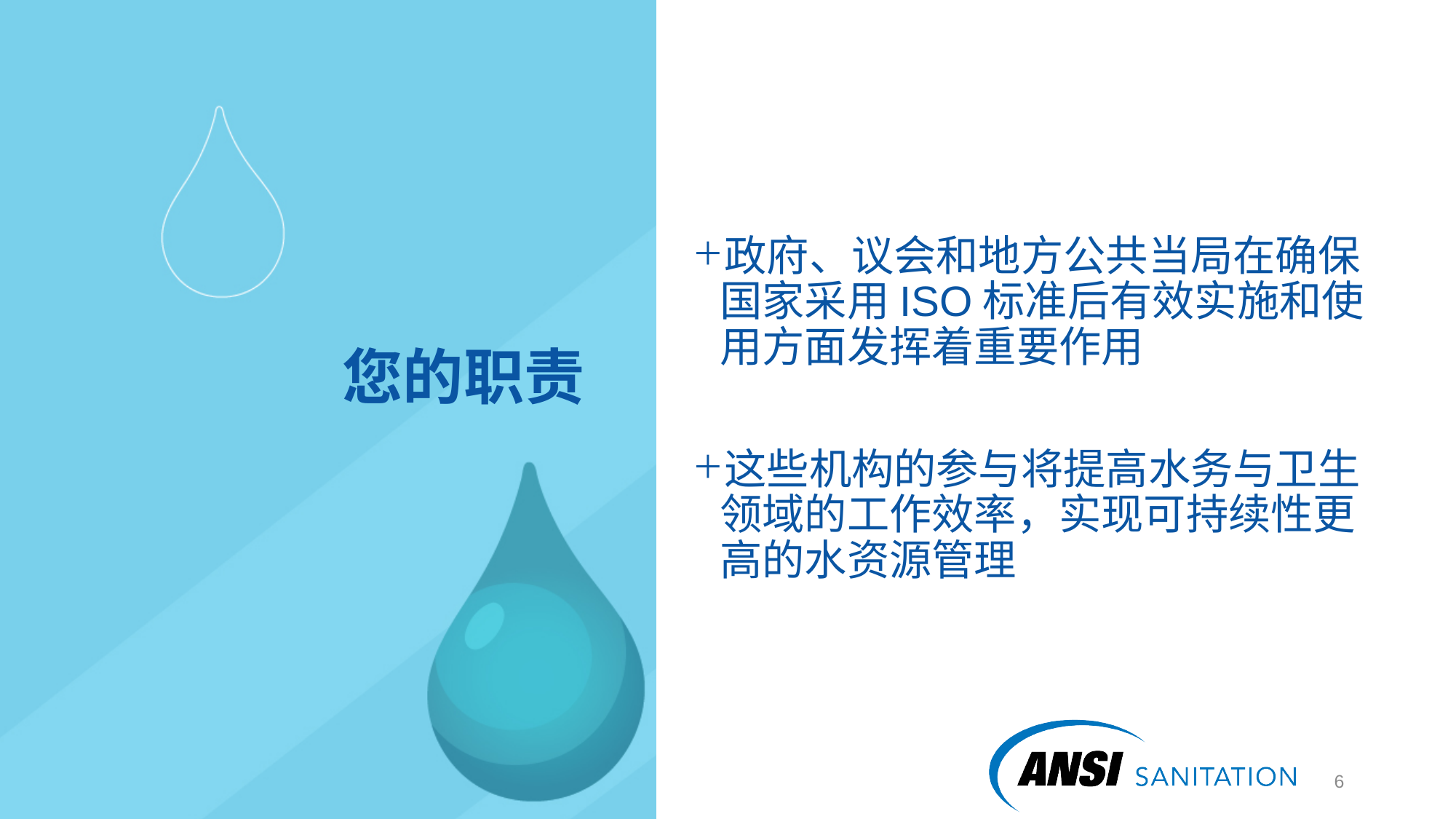

政府、议会和地方公共当局在确保国家采用ISO标准后有效实施和使用方面发挥着重要作用

这些机构的参与将提高水务与卫生领域的工作效率，实现可持续性更高的水资源管理
# 您的职责
6